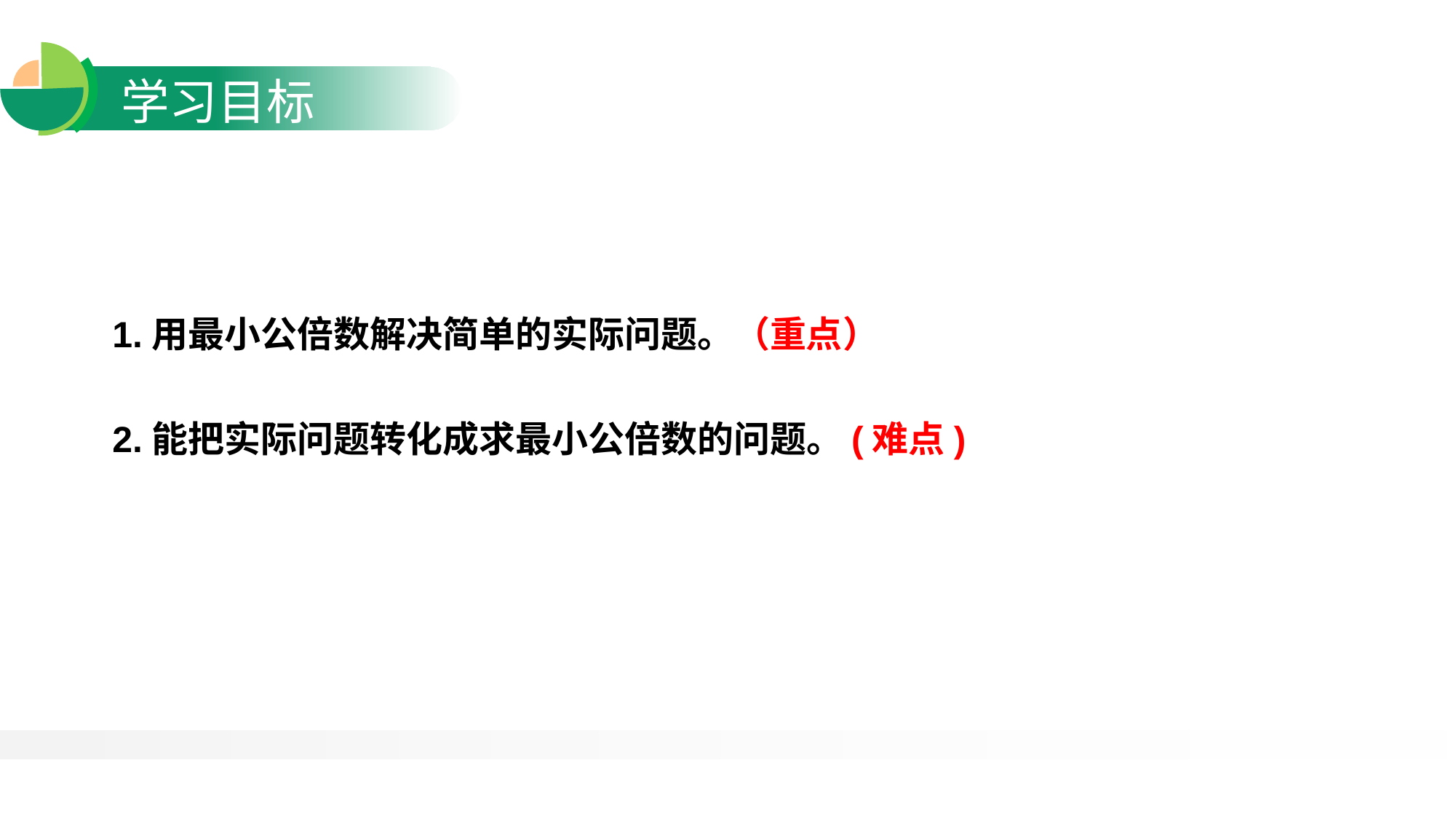

1.用最小公倍数解决简单的实际问题。（重点）

2.能把实际问题转化成求最小公倍数的问题。(难点)